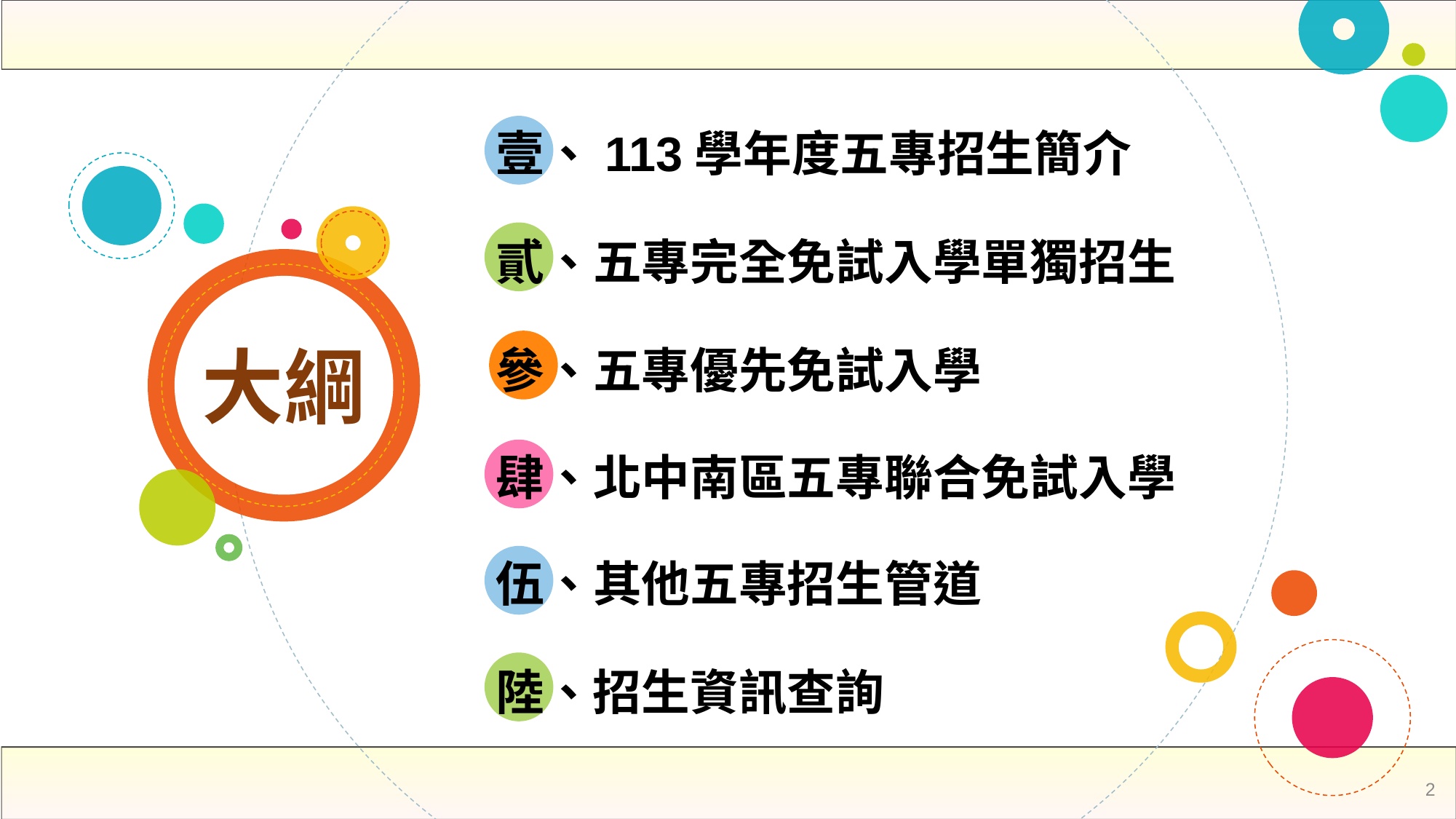

壹、113學年度五專招生簡介

貳、五專完全免試入學單獨招生
大綱

參、五專優先免試入學

肆、北中南區五專聯合免試入學

伍、其他五專招生管道

陸、招生資訊查詢